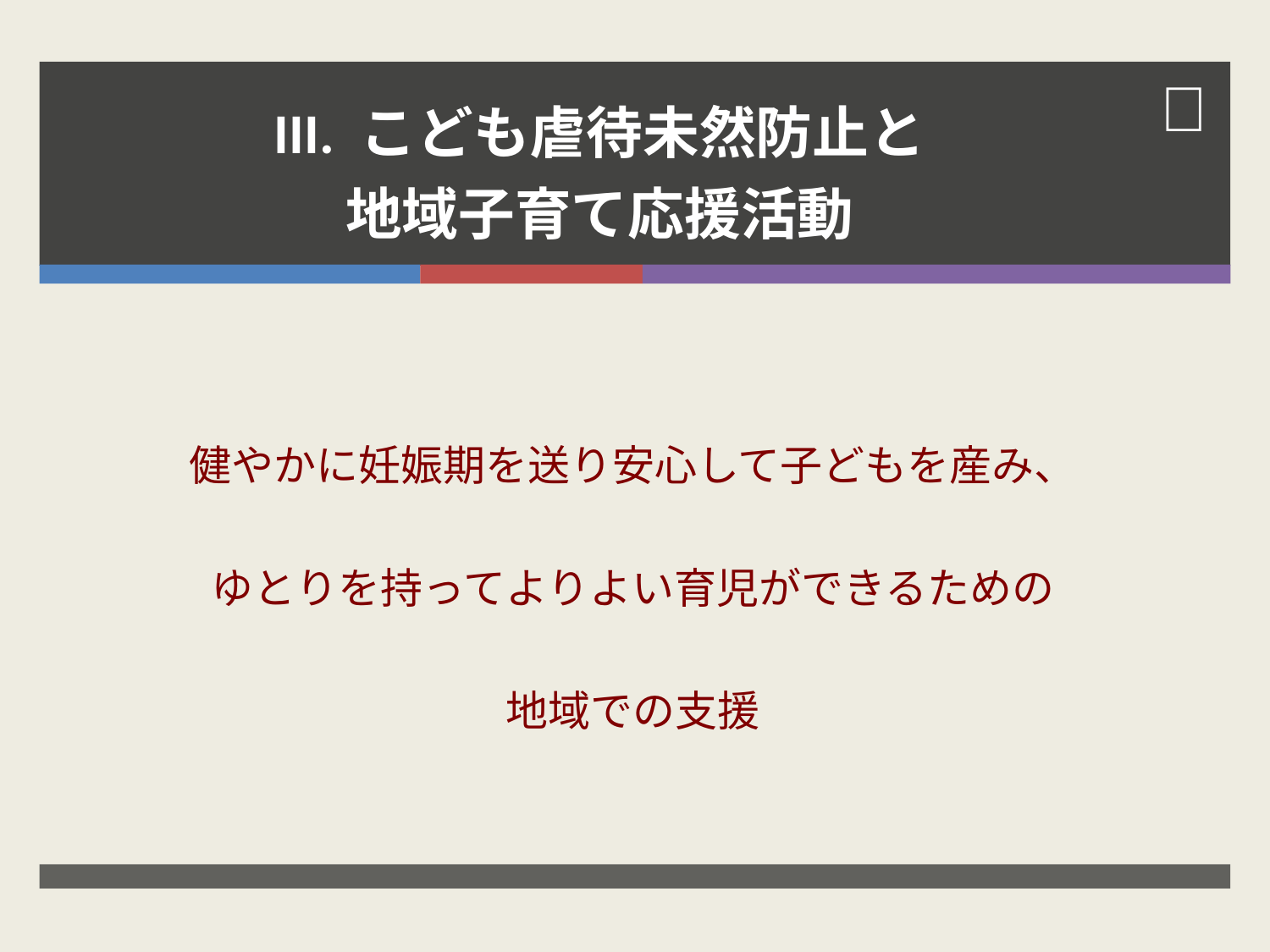

# III. こども虐待未然防止と 地域子育て応援活動
健やかに妊娠期を送り安心して子どもを産み、
ゆとりを持ってよりよい育児ができるための
地域での支援